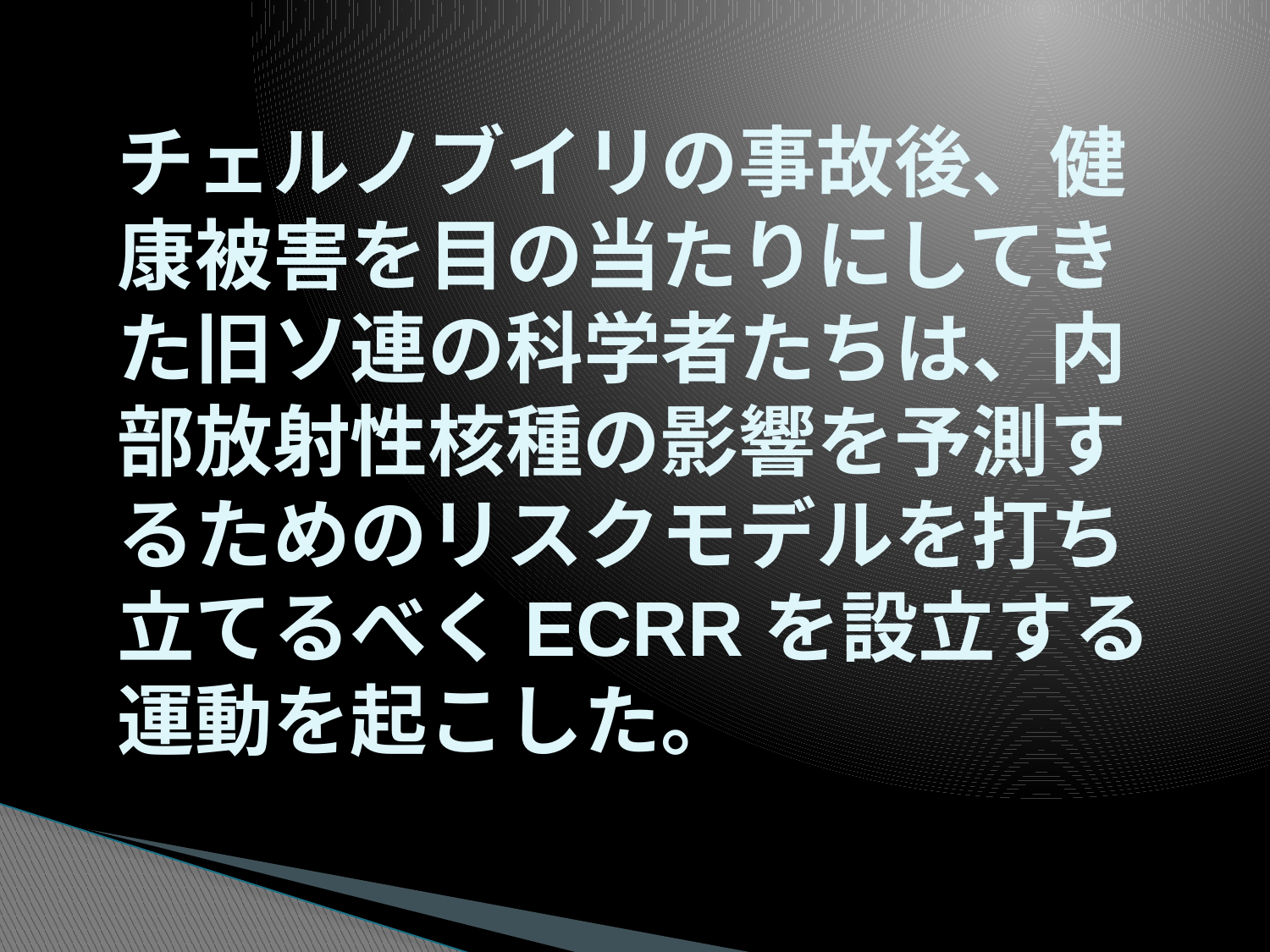

# チェルノブイリの事故後、健康被害を目の当たりにしてきた旧ソ連の科学者たちは、内部放射性核種の影響を予測するためのリスクモデルを打ち立てるべくECRRを設立する運動を起こした。